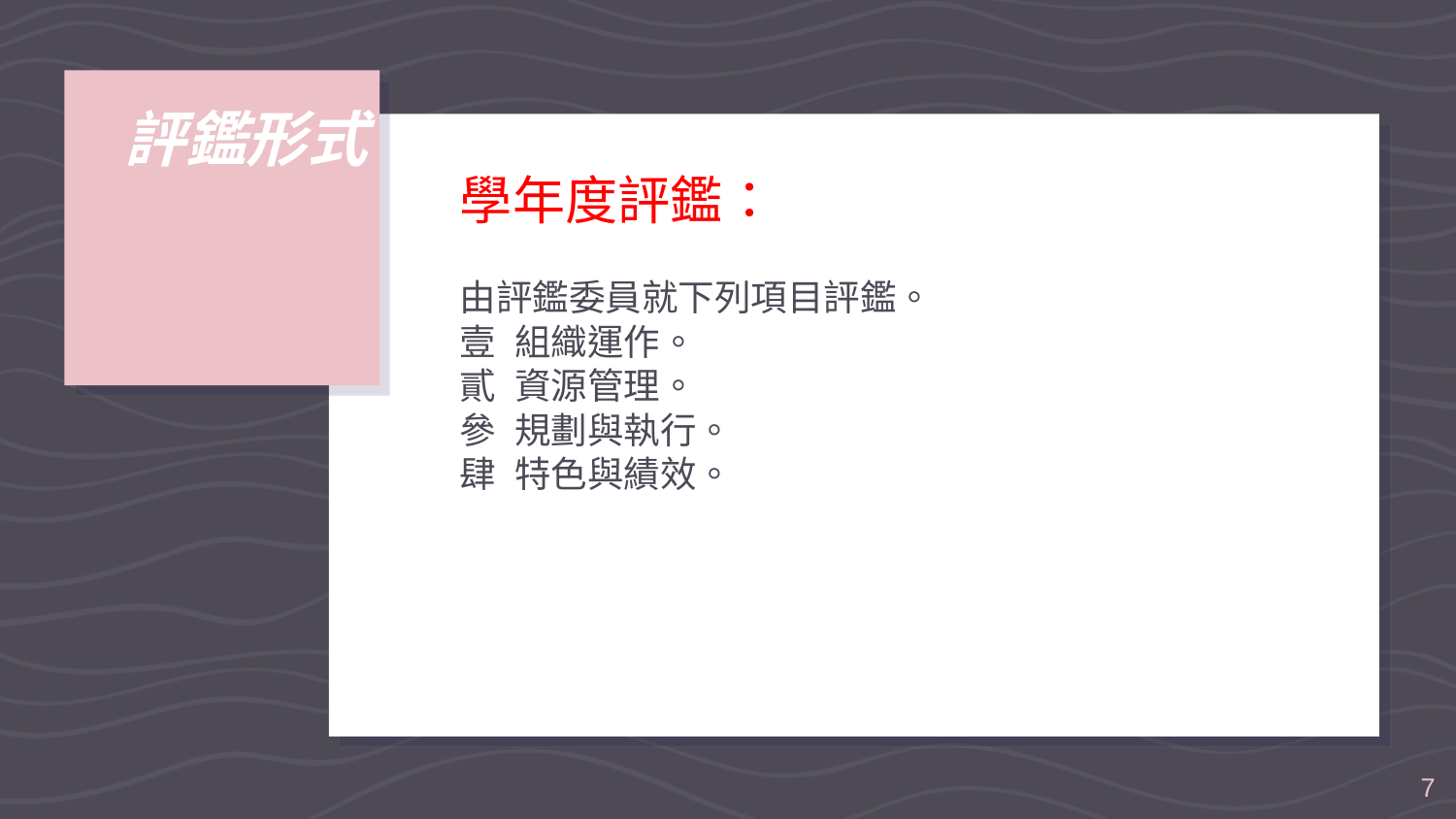

# 評鑑形式
學年度評鑑：

由評鑑委員就下列項目評鑑。
組織運作。
資源管理。
規劃與執行。
特色與績效。

7